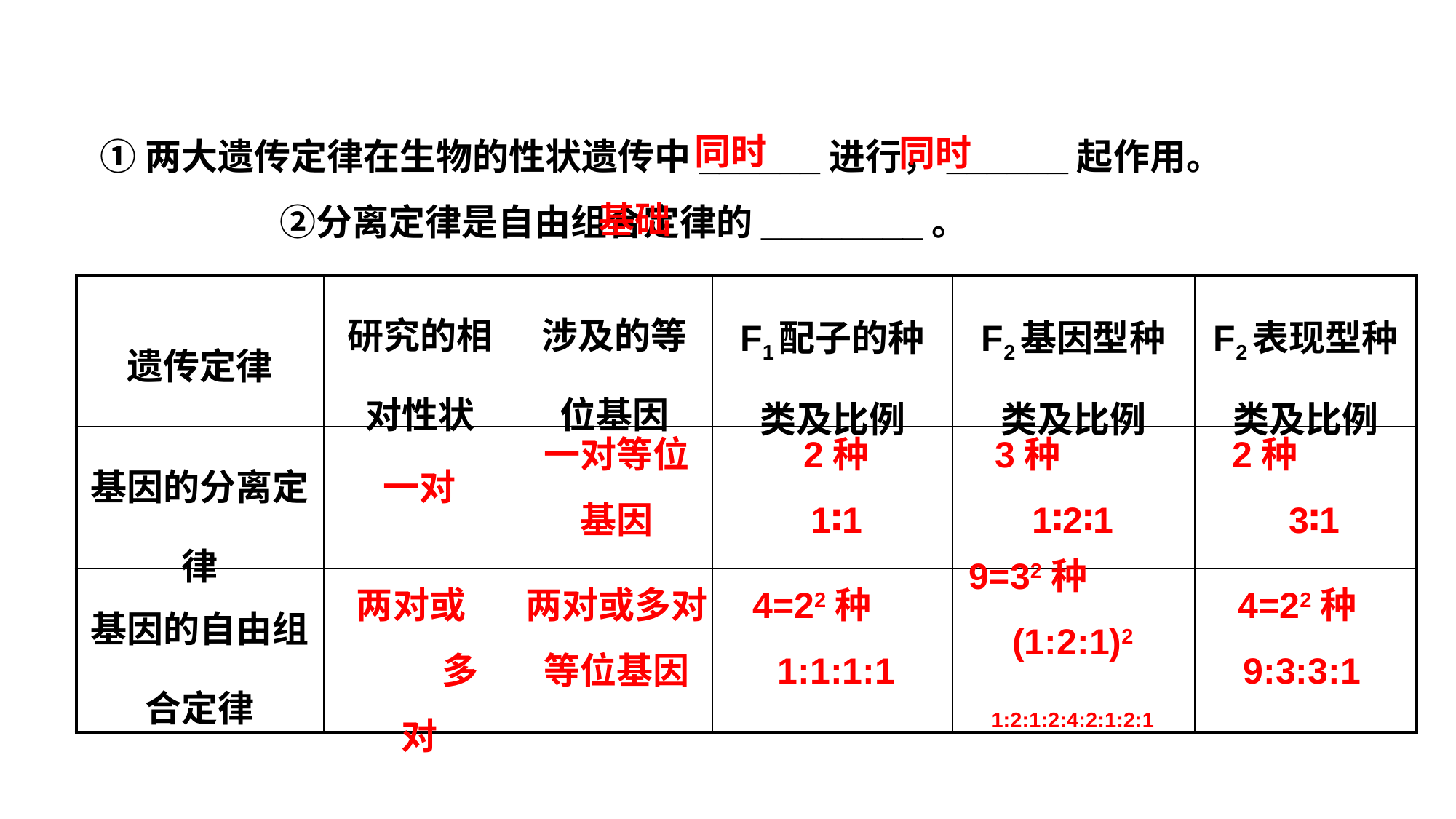

同时
同时
①两大遗传定律在生物的性状遗传中______进行，______起作用。                                        ②分离定律是自由组合定律的________。
基础
| 遗传定律 | 研究的相对性状 | 涉及的等位基因 | F1配子的种类及比例 | F2基因型种类及比例 | F2表现型种类及比例 |
| --- | --- | --- | --- | --- | --- |
| 基因的分离定律 |  |  |  |  |  |
| 基因的自由组合定律 |  |  |  |  |  |
一对等位基因
2种
1∶1
3种            1∶2∶1
2种            3∶1
一对
9=32种            (1:2:1)2
1:2:1:2:4:2:1:2:1
两对或             多对
两对或多对等位基因
4=22种       1:1:1:1
4=22种9:3:3:1